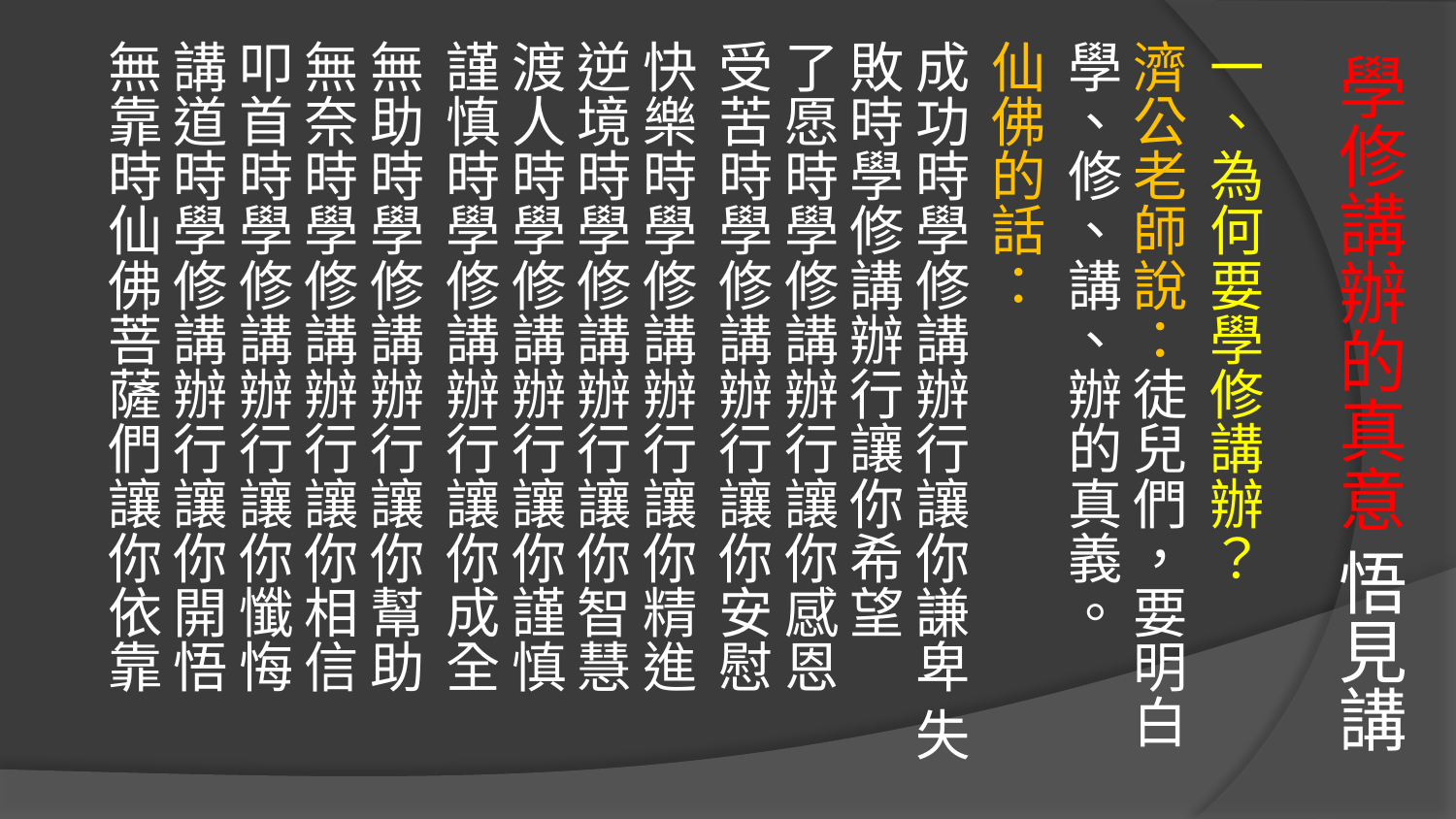

一、為何要學修講辦？
濟公老師說：徒兒們，要明白學、修、講、辦的真義。
仙佛的話：
成功時學修講辦行讓你謙卑 失敗時學修講辦行讓你希望
了愿時學修講辦行讓你感恩
受苦時學修講辦行讓你安慰
快樂時學修講辦行讓你精進
逆境時學修講辦行讓你智慧
渡人時學修講辦行讓你謹慎
謹慎時學修講辦行讓你成全
無助時學修講辦行讓你幫助
無奈時學修講辦行讓你相信
叩首時學修講辦行讓你懺悔
講道時學修講辦行讓你開悟
無靠時仙佛菩薩們讓你依靠

# 學修講辦的真意 悟見講